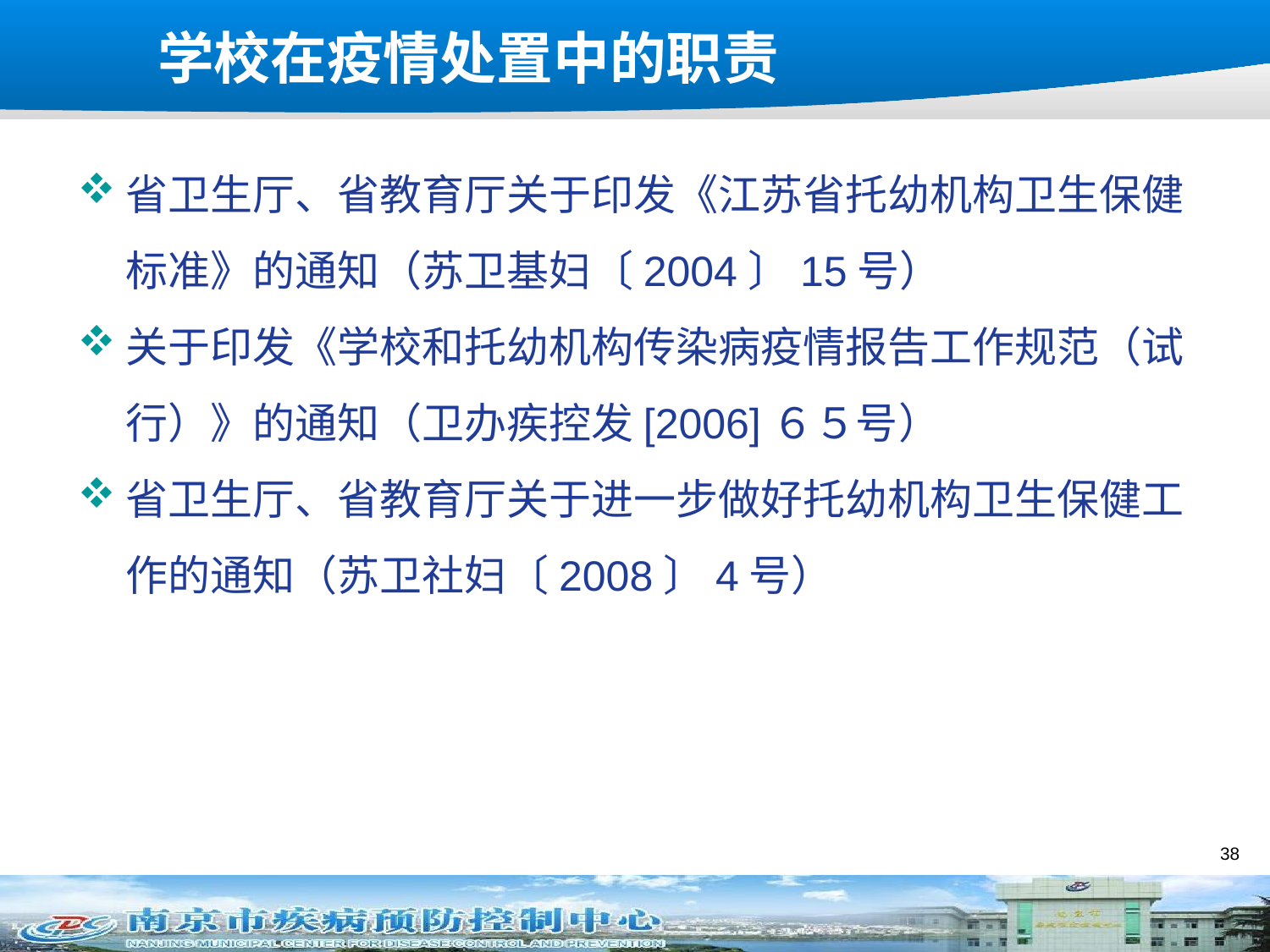

# 学校在疫情处置中的职责
省卫生厅、省教育厅关于印发《江苏省托幼机构卫生保健标准》的通知（苏卫基妇〔2004〕15号）
关于印发《学校和托幼机构传染病疫情报告工作规范（试行）》的通知（卫办疾控发[2006]６５号）
省卫生厅、省教育厅关于进一步做好托幼机构卫生保健工作的通知（苏卫社妇〔2008〕4号）
38